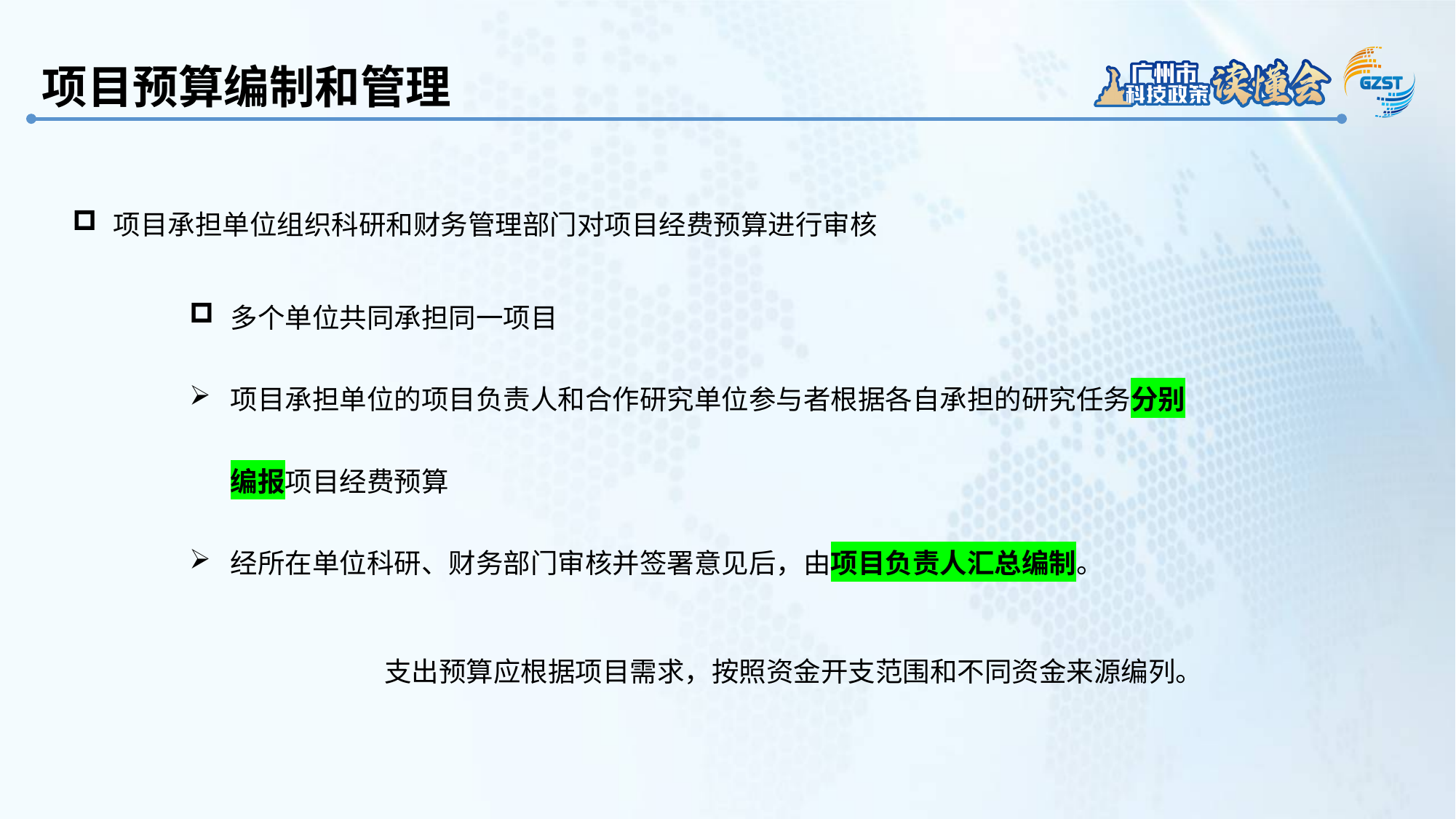

项目预算编制和管理
项目承担单位组织科研和财务管理部门对项目经费预算进行审核
多个单位共同承担同一项目
项目承担单位的项目负责人和合作研究单位参与者根据各自承担的研究任务分别编报项目经费预算
经所在单位科研、财务部门审核并签署意见后，由项目负责人汇总编制。
支出预算应根据项目需求，按照资金开支范围和不同资金来源编列。